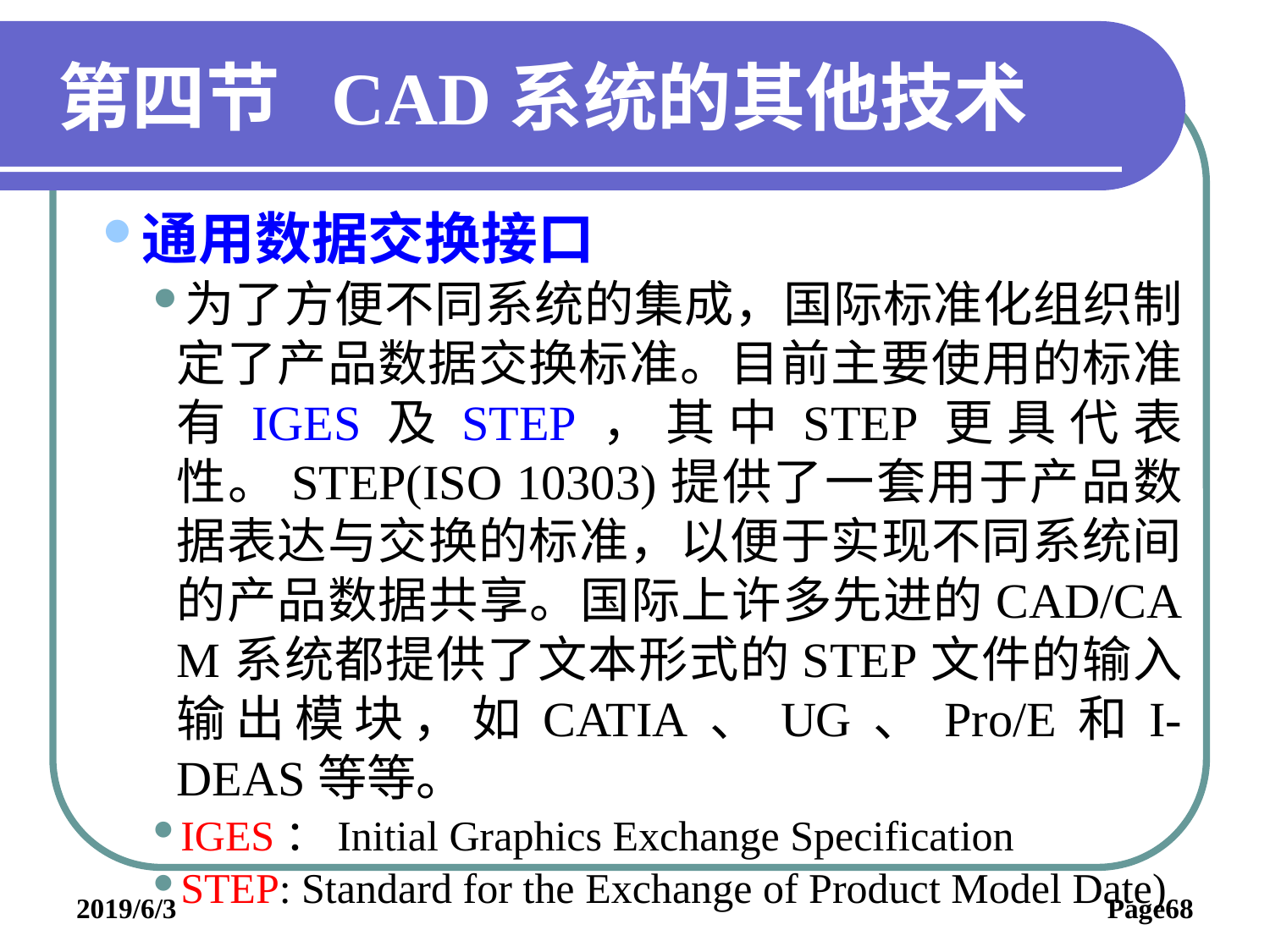

# 第四节  CAD系统的其他技术
通用数据交换接口
为了方便不同系统的集成，国际标准化组织制定了产品数据交换标准。目前主要使用的标准有IGES及STEP，其中STEP更具代表性。STEP(ISO 10303)提供了一套用于产品数据表达与交换的标准，以便于实现不同系统间的产品数据共享。国际上许多先进的CAD/CAM系统都提供了文本形式的STEP文件的输入输出模块，如CATIA、UG、Pro/E和I-DEAS等等。
IGES：Initial Graphics Exchange Specification
STEP: Standard for the Exchange of Product Model Date)
2019/6/3
Page68